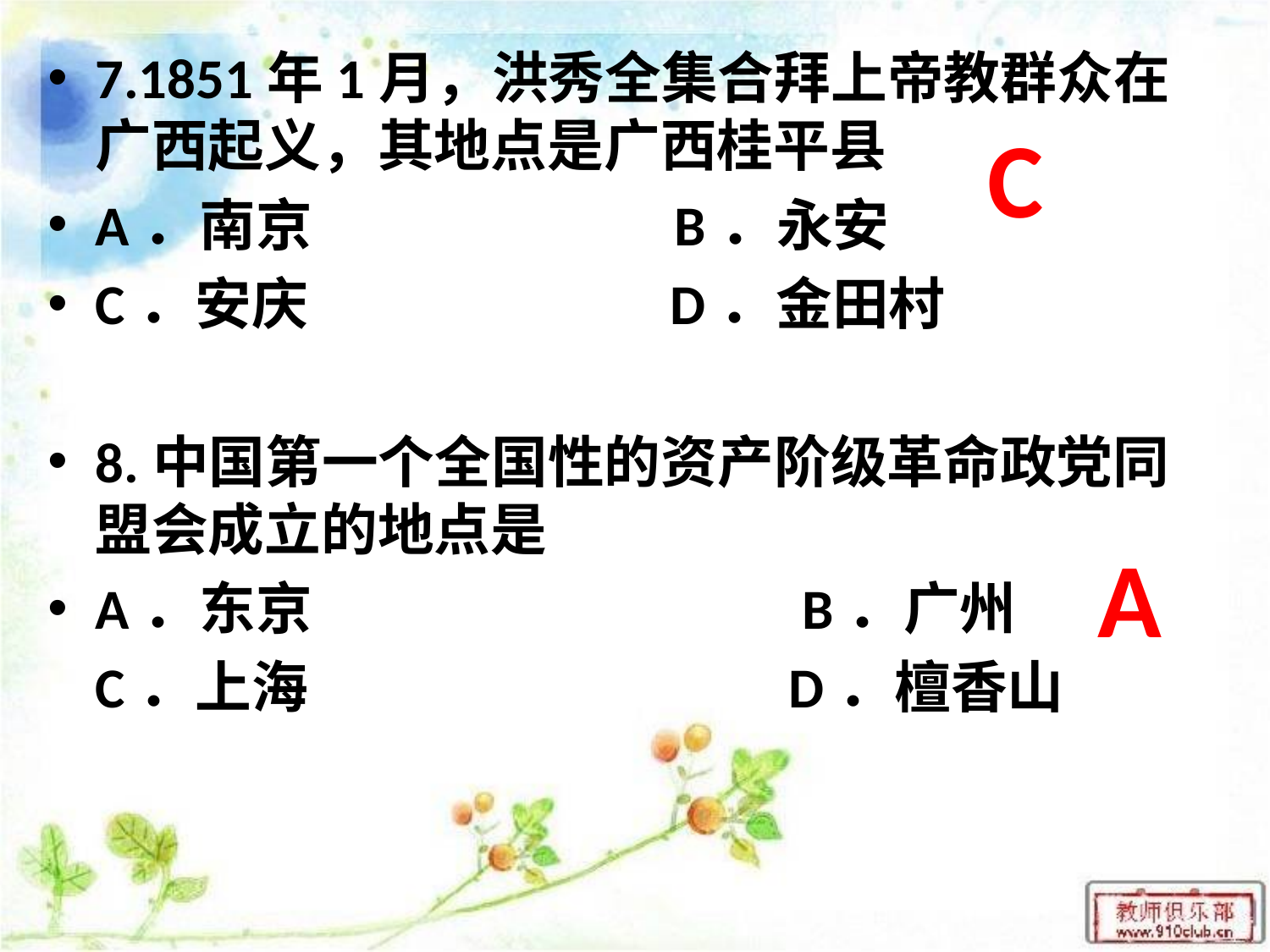

7.1851年1月，洪秀全集合拜上帝教群众在广西起义，其地点是广西桂平县
A．南京                           B．永安
C．安庆                           D．金田村

8.中国第一个全国性的资产阶级革命政党同盟会成立的地点是
A．东京	                                  B．广州
	C．上海	                                 D．檀香山

C
A